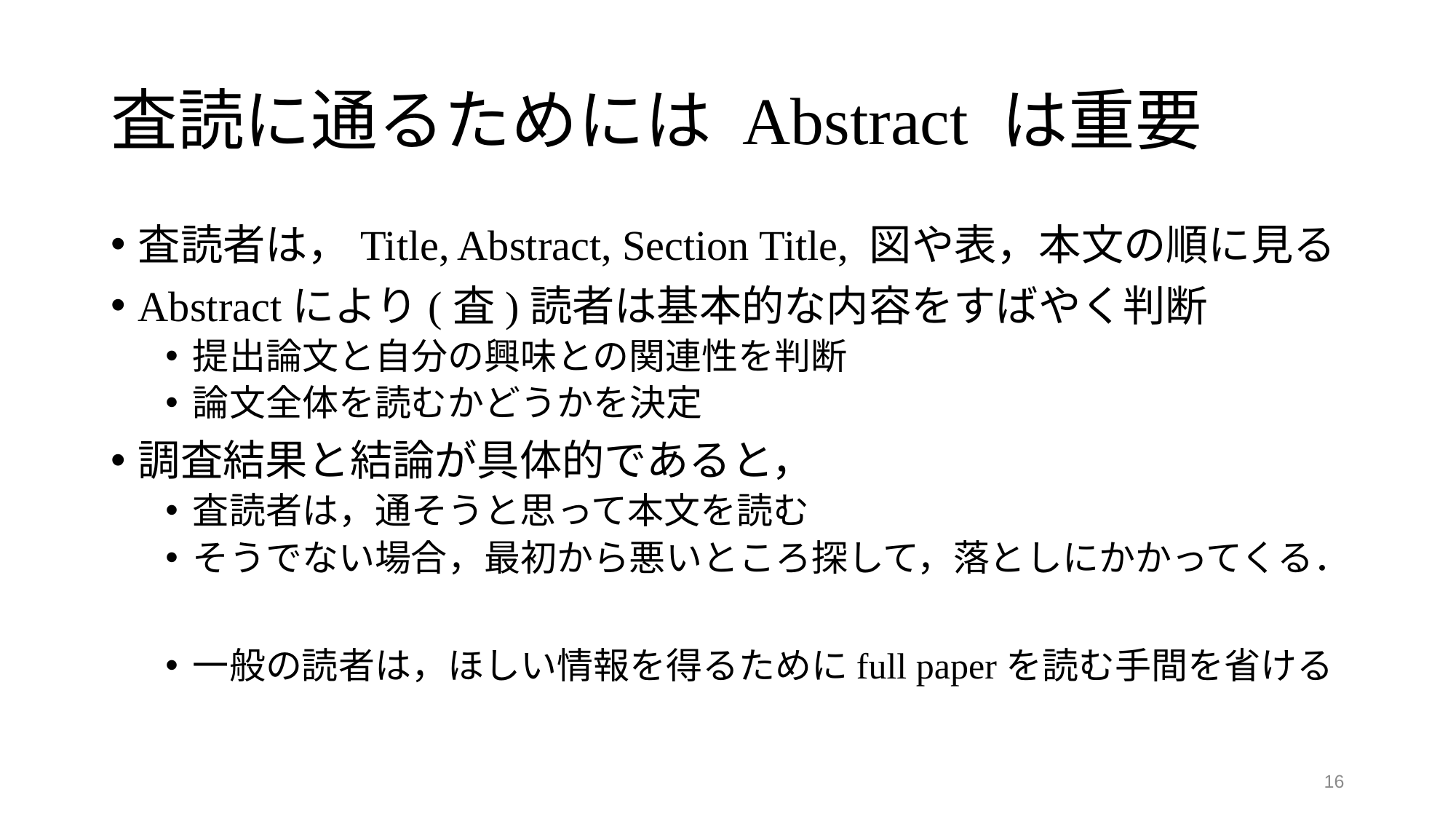

# 査読に通るためには Abstract は重要
査読者は，Title, Abstract, Section Title, 図や表，本文の順に見る
Abstractにより(査)読者は基本的な内容をすばやく判断
提出論文と自分の興味との関連性を判断
論文全体を読むかどうかを決定
調査結果と結論が具体的であると，
査読者は，通そうと思って本文を読む
そうでない場合，最初から悪いところ探して，落としにかかってくる．

一般の読者は，ほしい情報を得るためにfull paperを読む手間を省ける
16